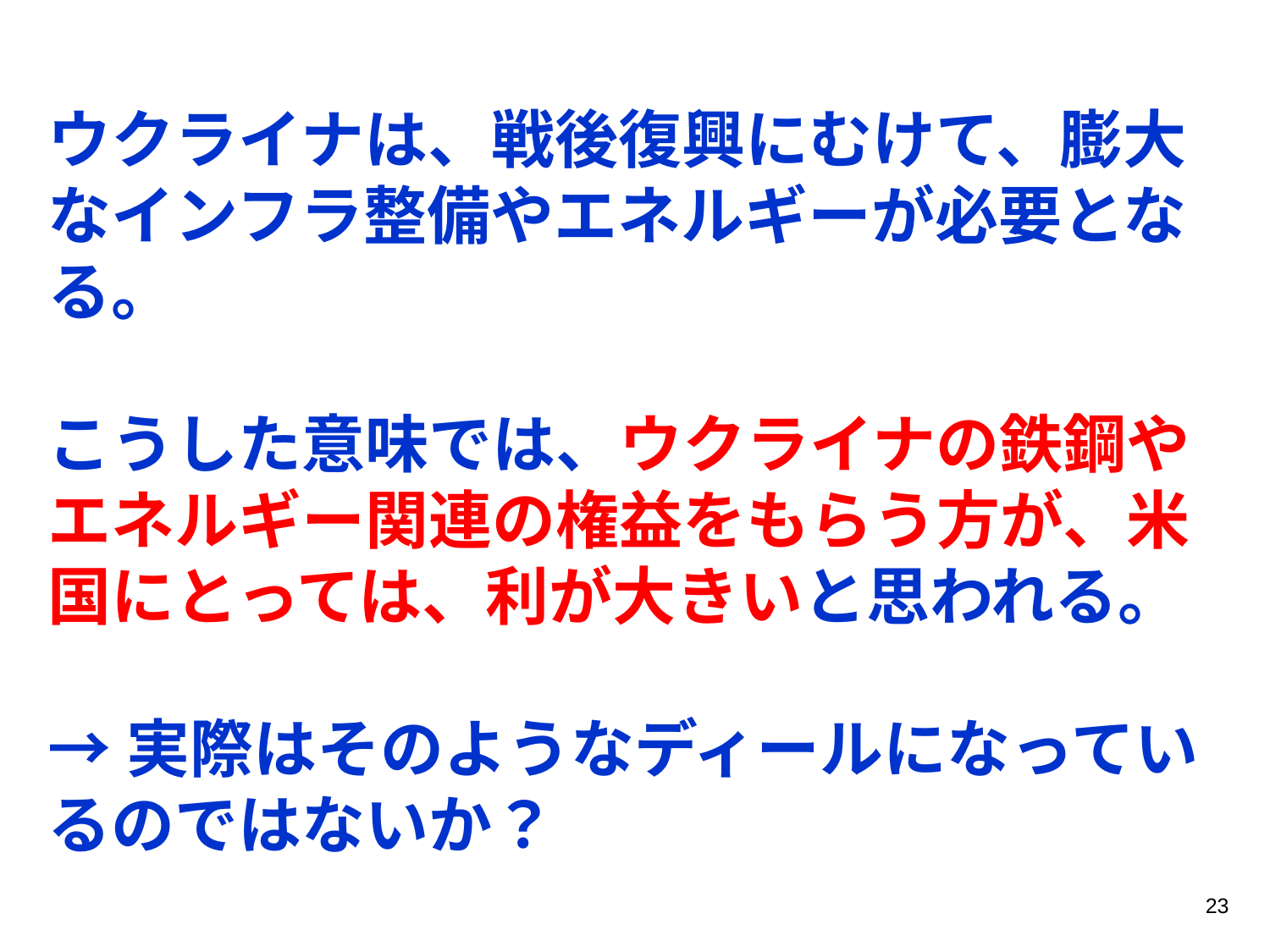

ウクライナは、戦後復興にむけて、膨大なインフラ整備やエネルギーが必要となる。

こうした意味では、ウクライナの鉄鋼やエネルギー関連の権益をもらう方が、米国にとっては、利が大きいと思われる。

→実際はそのようなディールになっているのではないか？

23